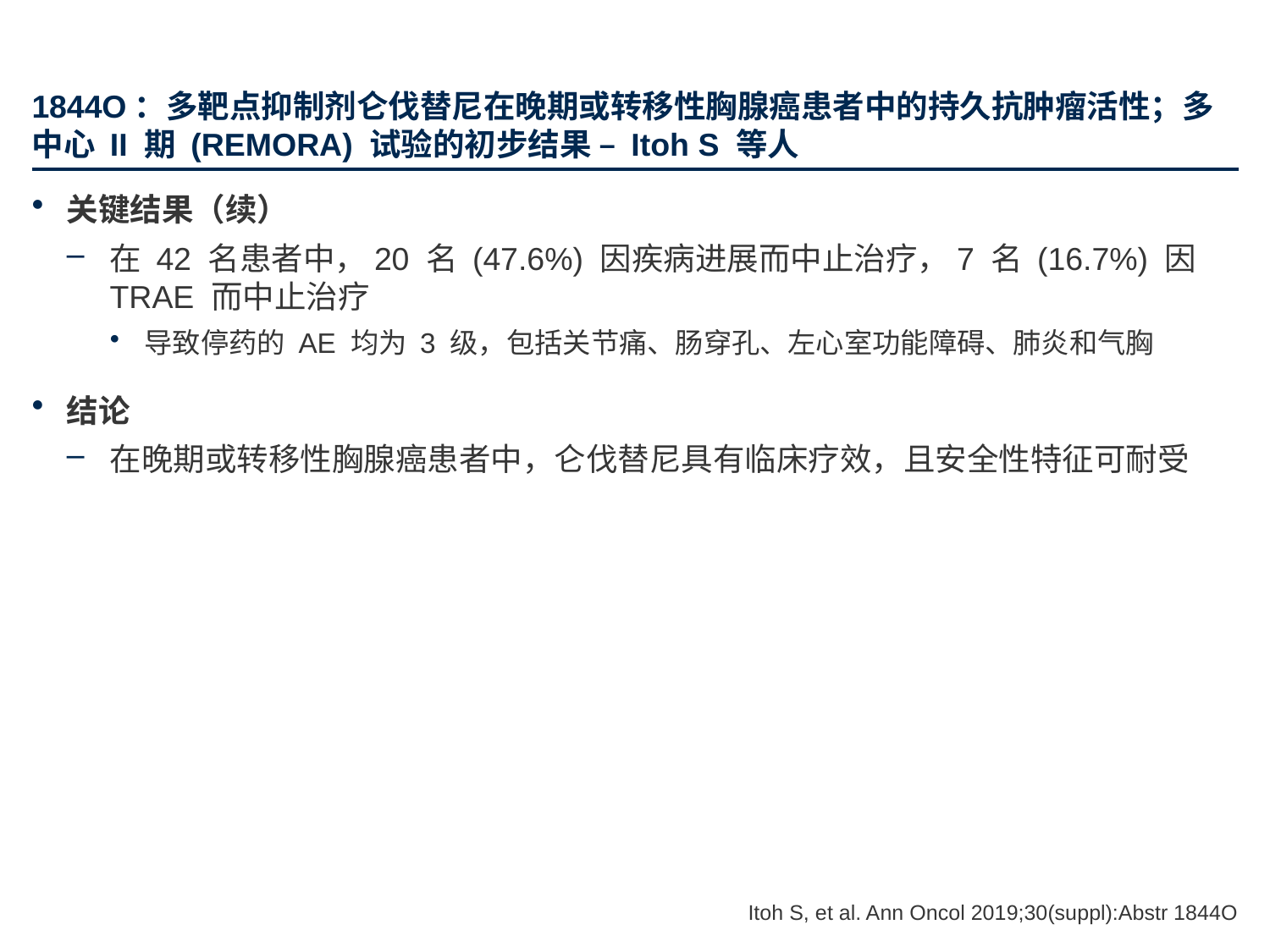

# 1844O：多靶点抑制剂仑伐替尼在晚期或转移性胸腺癌患者中的持久抗肿瘤活性；多中心 II 期 (REMORA) 试验的初步结果 – Itoh S 等人
关键结果（续）
在 42 名患者中，20 名 (47.6%) 因疾病进展而中止治疗，7 名 (16.7%) 因 TRAE 而中止治疗
导致停药的 AE 均为 3 级，包括关节痛、肠穿孔、左心室功能障碍、肺炎和气胸
结论
在晚期或转移性胸腺癌患者中，仑伐替尼具有临床疗效，且安全性特征可耐受
Itoh S, et al. Ann Oncol 2019;30(suppl):Abstr 1844O